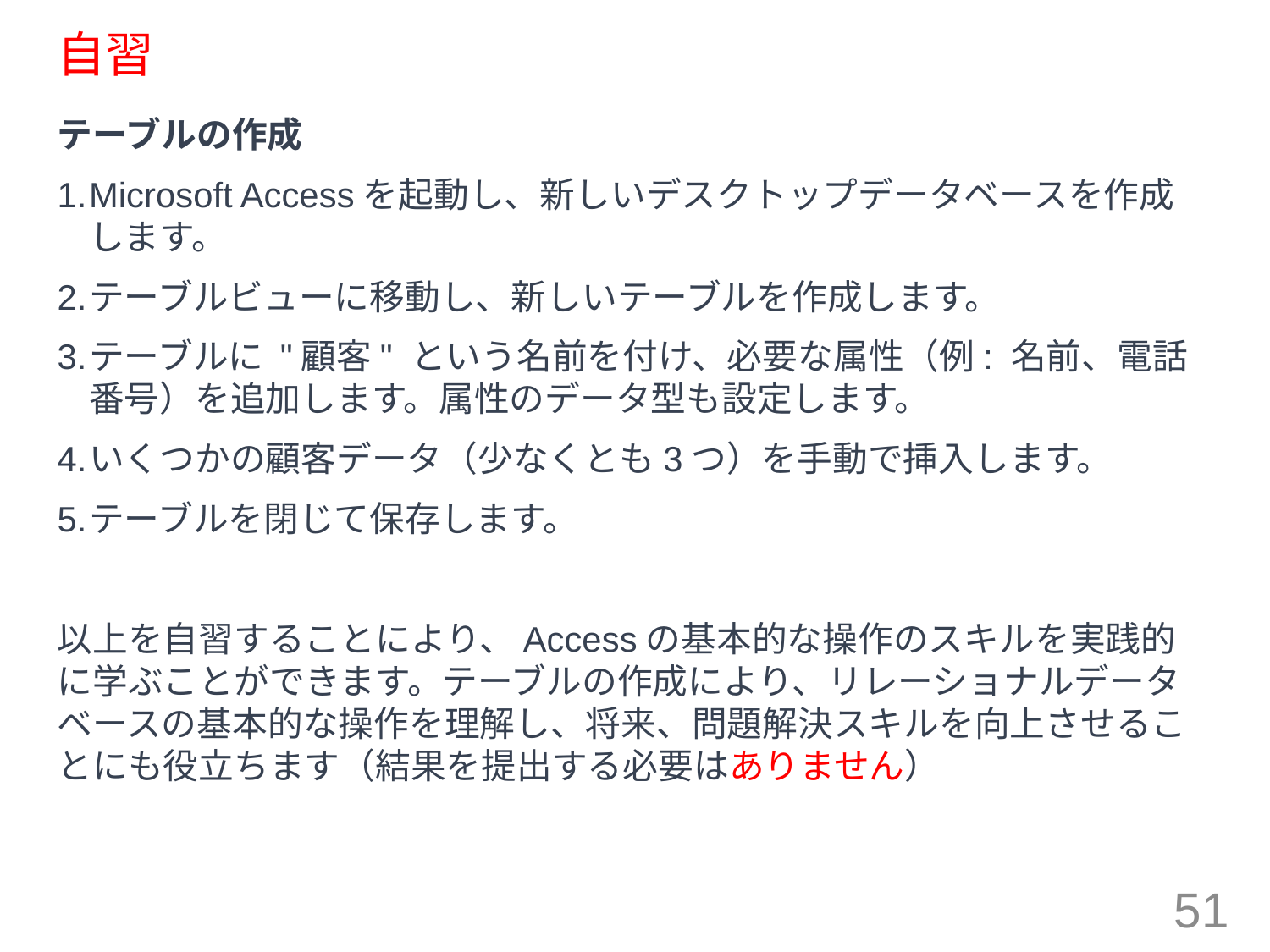

# 自習
テーブルの作成
Microsoft Accessを起動し、新しいデスクトップデータベースを作成します。
テーブルビューに移動し、新しいテーブルを作成します。
テーブルに "顧客" という名前を付け、必要な属性（例: 名前、電話番号）を追加します。属性のデータ型も設定します。
いくつかの顧客データ（少なくとも3つ）を手動で挿入します。
テーブルを閉じて保存します。

以上を自習することにより、Accessの基本的な操作のスキルを実践的に学ぶことができます。テーブルの作成により、リレーショナルデータベースの基本的な操作を理解し、将来、問題解決スキルを向上させることにも役立ちます（結果を提出する必要はありません）
51